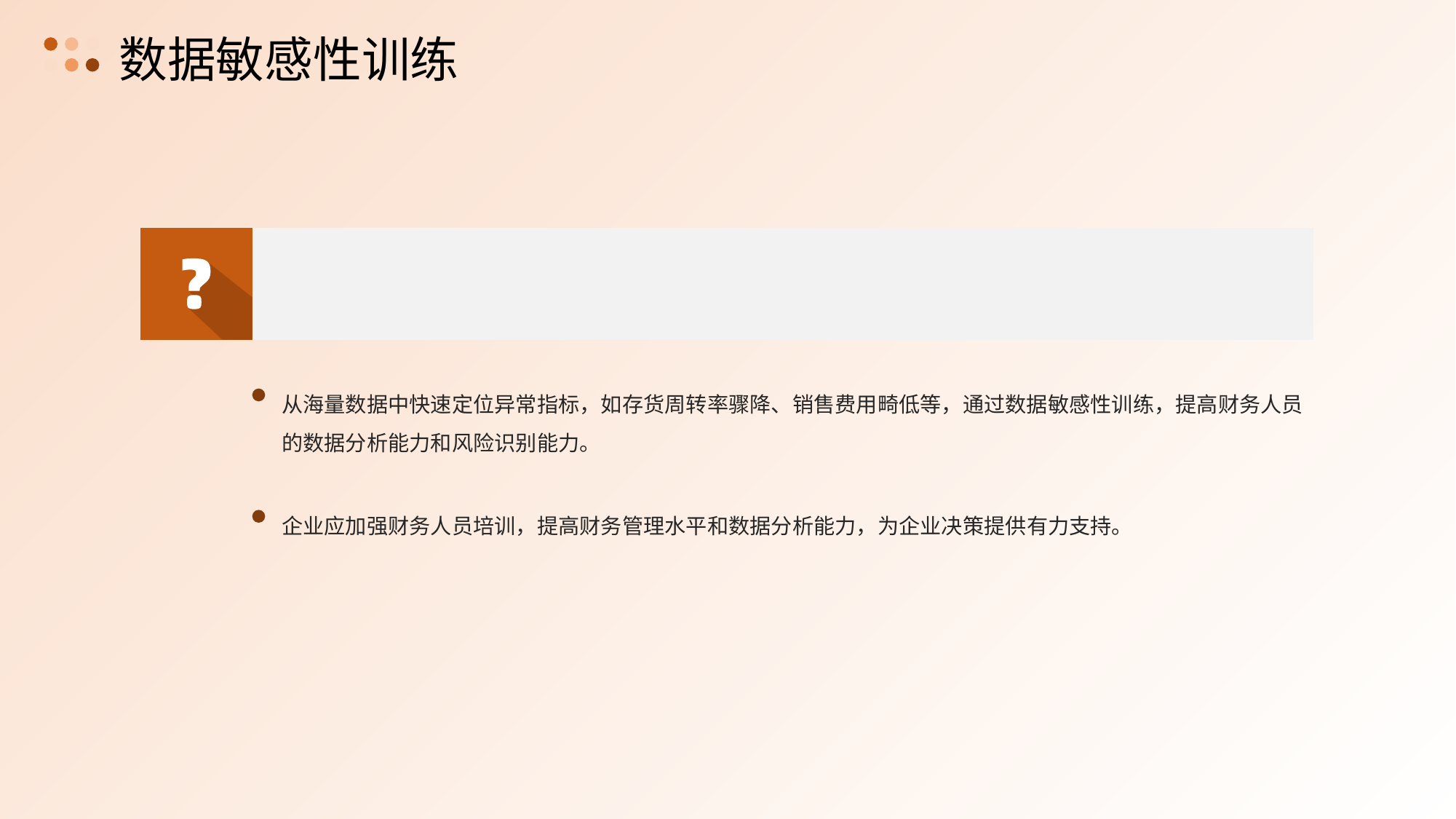

数据敏感性训练

从海量数据中快速定位异常指标，如存货周转率骤降、销售费用畸低等，通过数据敏感性训练，提高财务人员的数据分析能力和风险识别能力。

企业应加强财务人员培训，提高财务管理水平和数据分析能力，为企业决策提供有力支持。